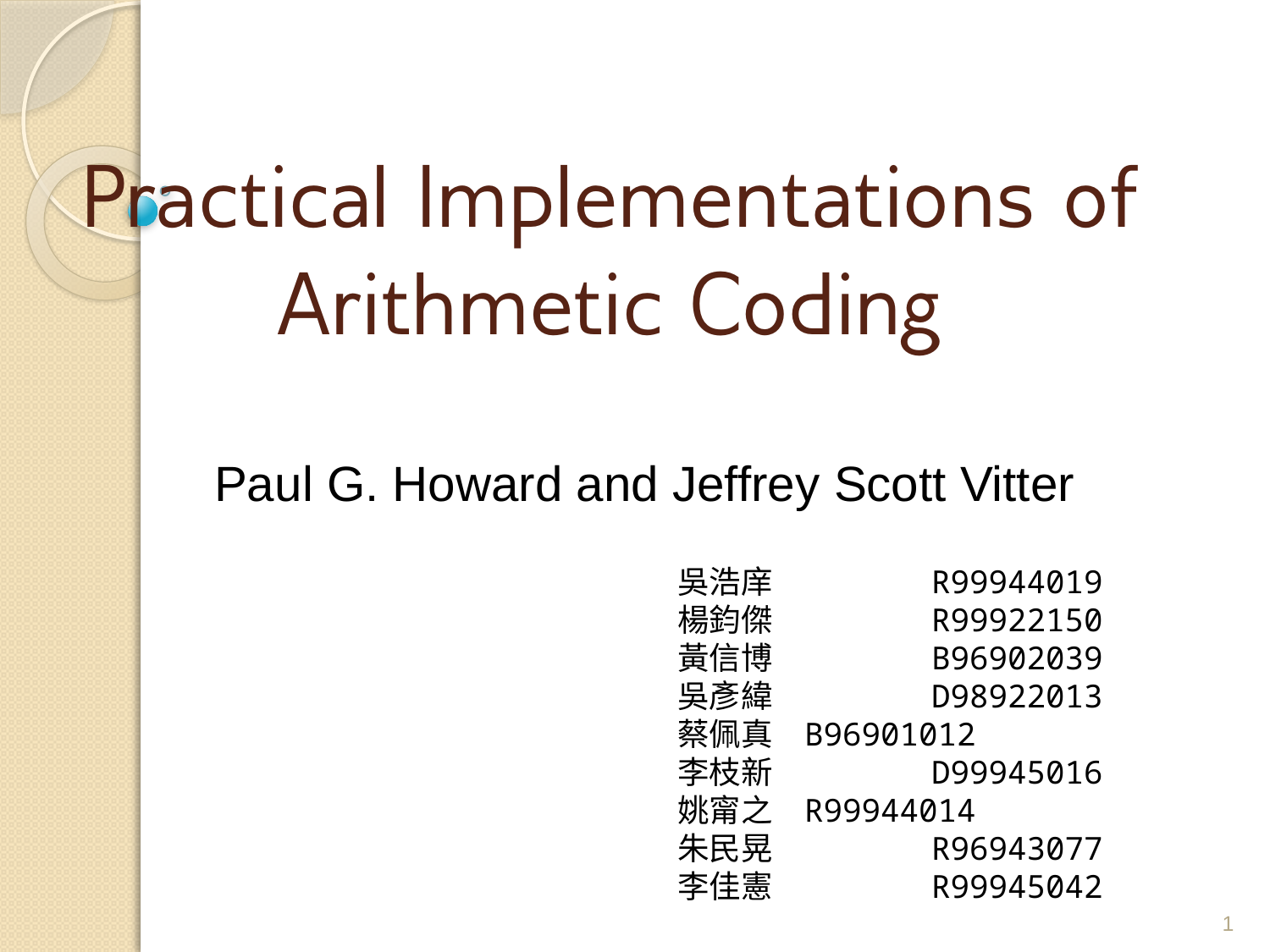

# Practical Implementations of Arithmetic Coding
Paul G. Howard and Jeffrey Scott Vitter

吳浩庠		R99944019
楊鈞傑		R99922150
黃信博		B96902039
吳彥緯		D98922013
蔡佩真  	B96901012
李枝新 	 	D99945016
姚甯之  	R99944014
朱民晃 	 	R96943077
李佳憲 	 	R99945042
1